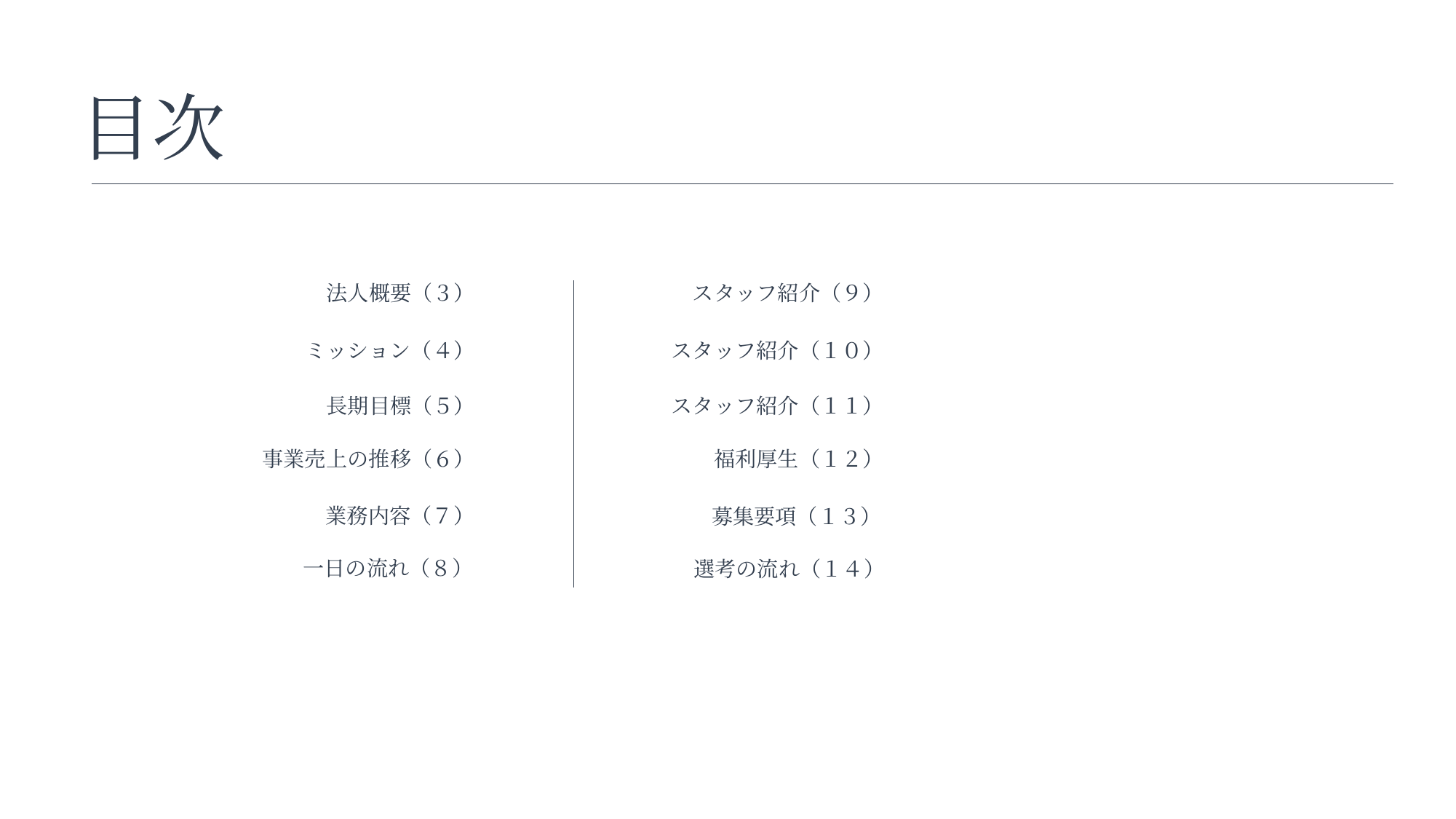

目次
法人概要（３）
スタッフ紹介（９）
スタッフ紹介（１０）
ミッション（４）
長期目標（５）
スタッフ紹介（１１）
事業売上の推移（６）
福利厚生（１２）
業務内容（７）
募集要項（１３）
一日の流れ（８）
選考の流れ（１４）